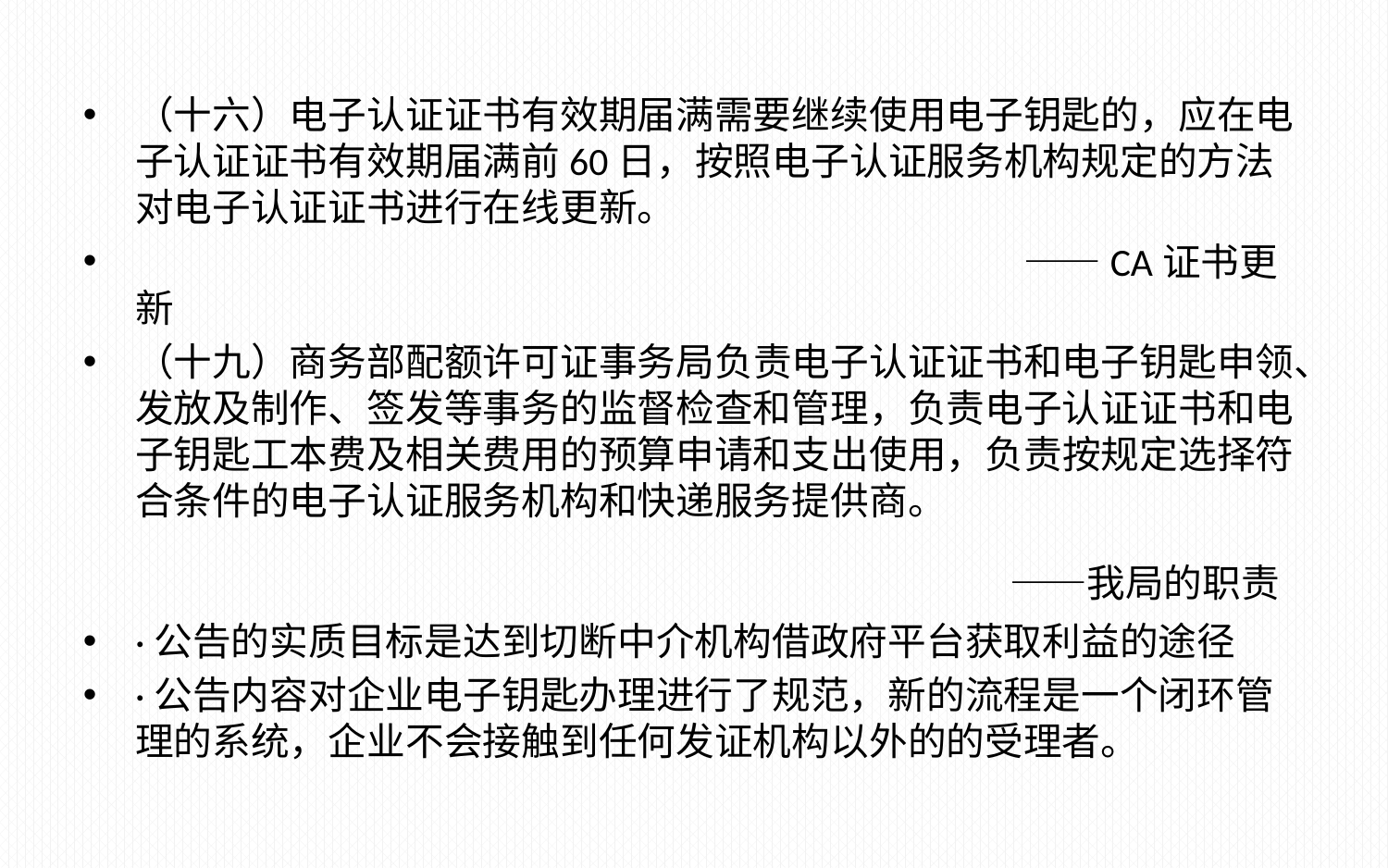

#
（十六）电子认证证书有效期届满需要继续使用电子钥匙的，应在电子认证证书有效期届满前60日，按照电子认证服务机构规定的方法对电子认证证书进行在线更新。
　　　　　　　　　　　　　　　　　　　　　　　——CA证书更新
（十九）商务部配额许可证事务局负责电子认证证书和电子钥匙申领、发放及制作、签发等事务的监督检查和管理，负责电子认证证书和电子钥匙工本费及相关费用的预算申请和支出使用，负责按规定选择符合条件的电子认证服务机构和快递服务提供商。
　　　　　　　　　　　　　　　——我局的职责
·公告的实质目标是达到切断中介机构借政府平台获取利益的途径
·公告内容对企业电子钥匙办理进行了规范，新的流程是一个闭环管理的系统，企业不会接触到任何发证机构以外的的受理者。